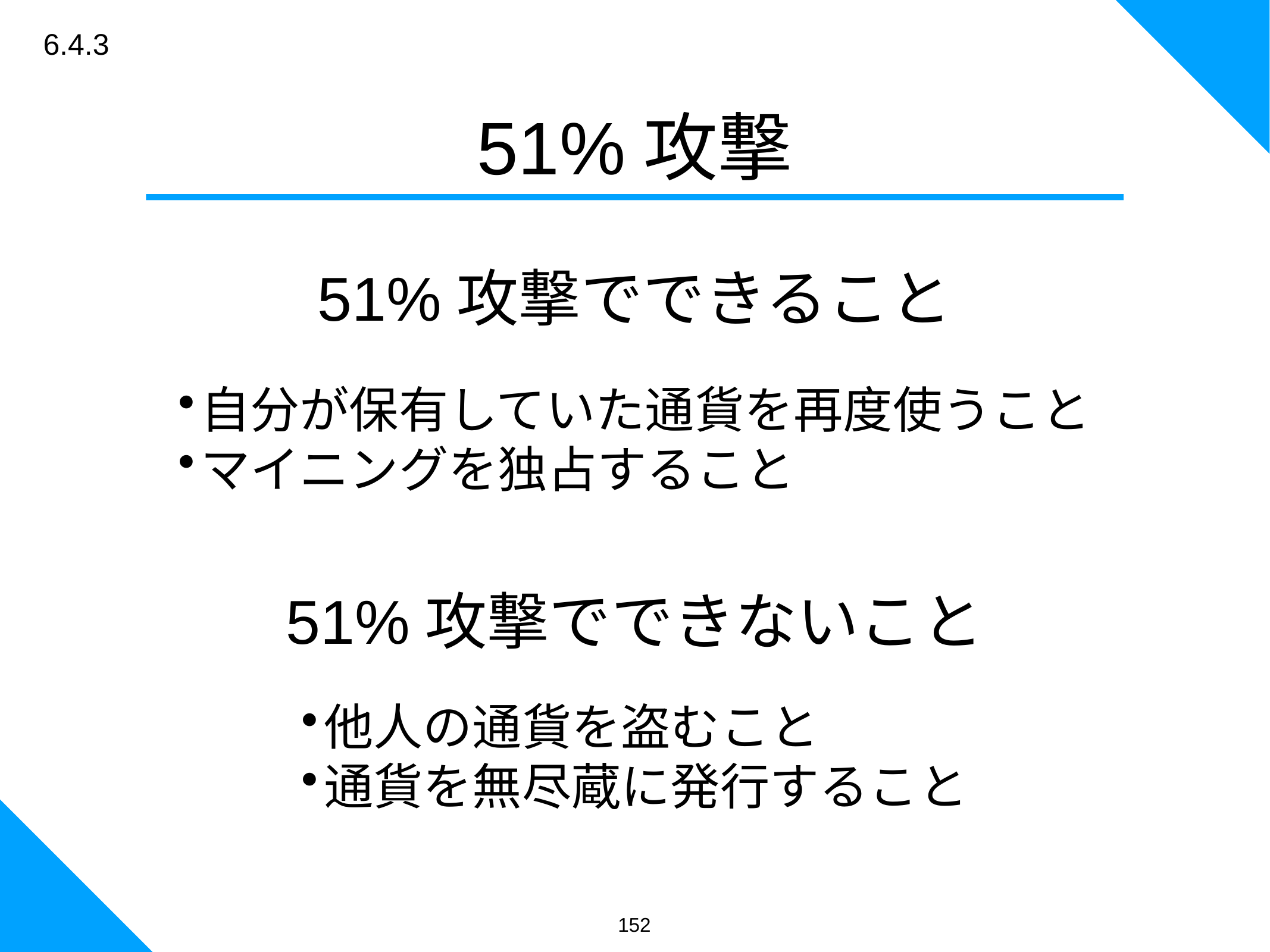

6.4.3
51%攻撃
51%攻撃でできること
自分が保有していた通貨を再度使うこと
マイニングを独占すること
51%攻撃でできないこと
他人の通貨を盗むこと
通貨を無尽蔵に発行すること
152